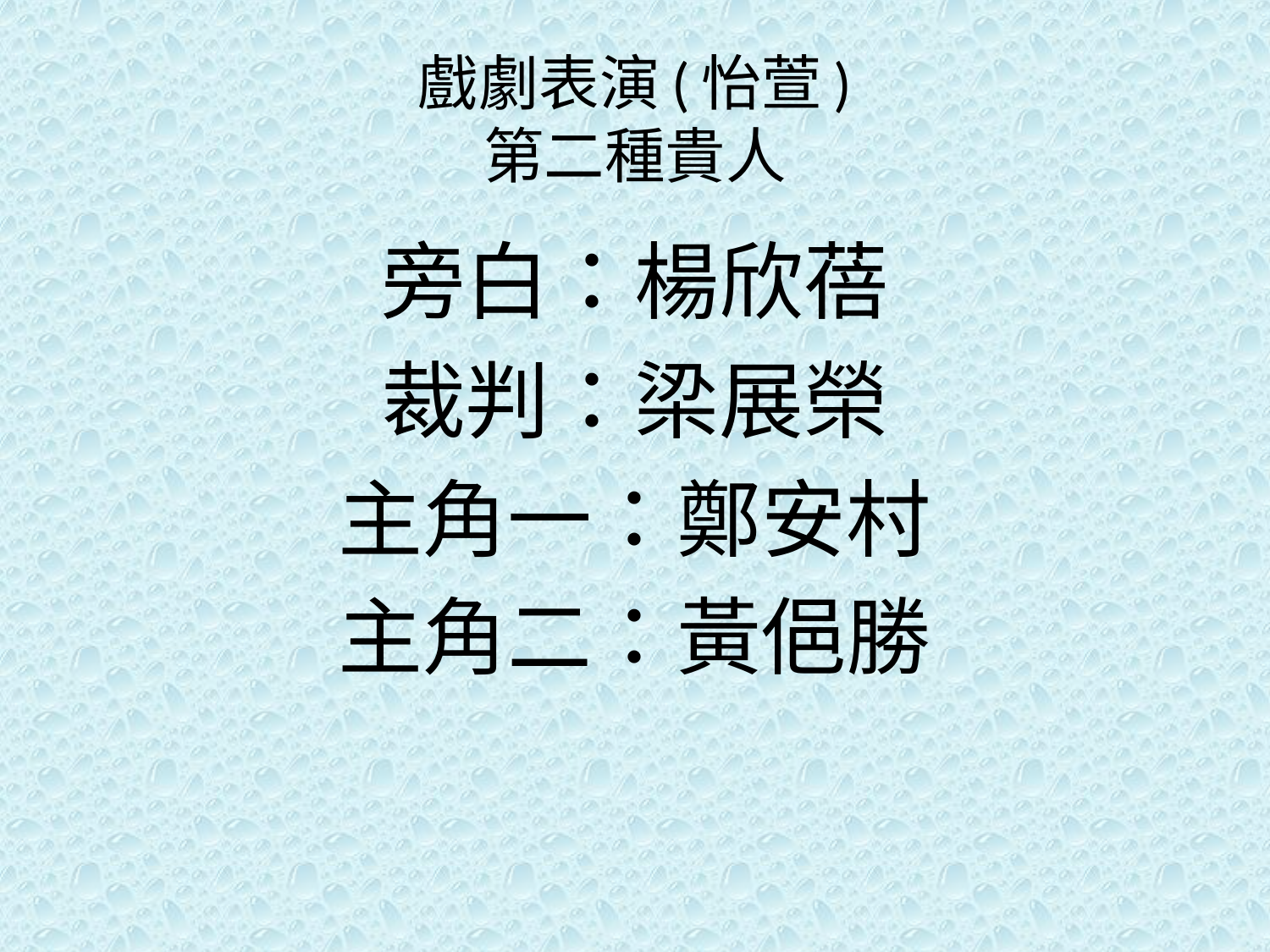

# 戲劇表演(怡萱) 第二種貴人
旁白：楊欣蓓
裁判：梁展榮
主角一：鄭安村
主角二：黃俋勝